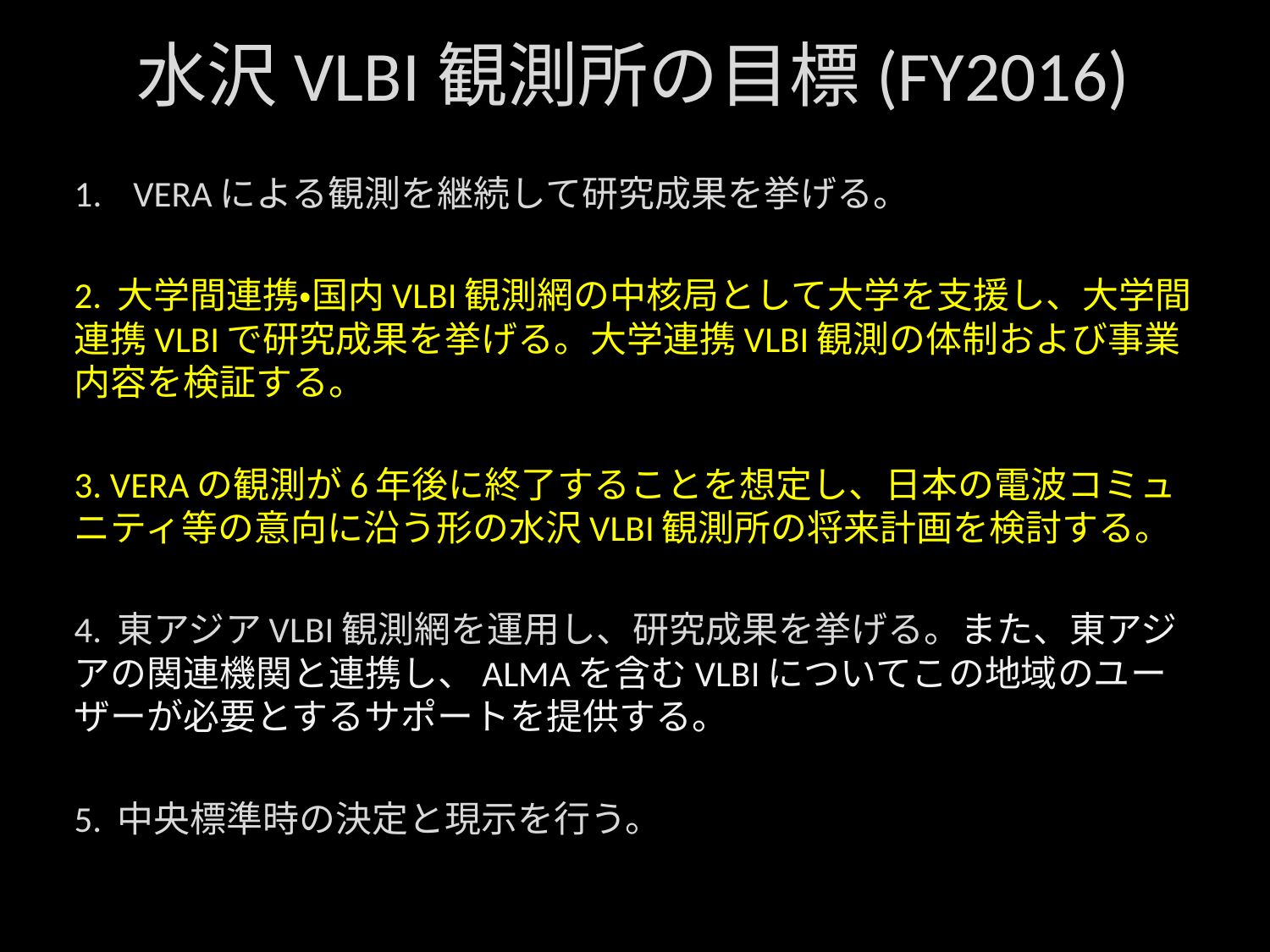

# 水沢VLBI観測所の目標(FY2016)
VERAによる観測を継続して研究成果を挙げる。

2. 大学間連携・国内VLBI観測網の中核局として大学を支援し、大学間連携VLBIで研究成果を挙げる。大学連携VLBI観測の体制および事業内容を検証する。

3. VERAの観測が6年後に終了することを想定し、日本の電波コミュニティ等の意向に沿う形の水沢VLBI観測所の将来計画を検討する。

4. 東アジアVLBI観測網を運用し、研究成果を挙げる。また、東アジアの関連機関と連携し、ALMAを含むVLBIについてこの地域のユーザーが必要とするサポートを提供する。

5. 中央標準時の決定と現示を行う。
自己評価はいずれも当初予定通りと判定させていただきました。